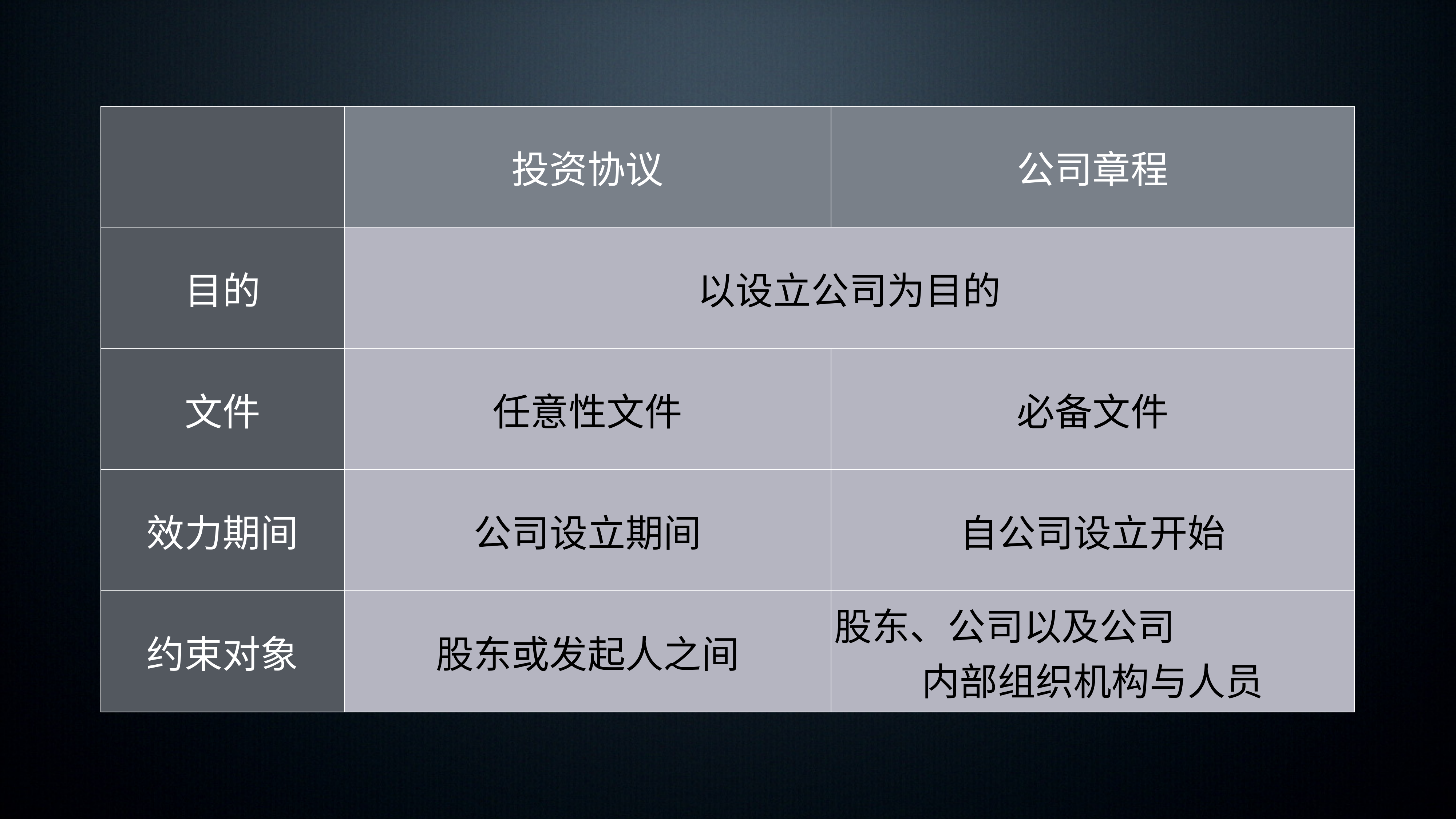

|  | 投资协议 | 公司章程 |
| --- | --- | --- |
| 目的 | 以设立公司为目的 |  |
| 文件 | 任意性文件 | 必备文件 |
| 效力期间 | 公司设立期间 | 自公司设立开始 |
| 约束对象 | 股东或发起人之间 | 股东、公司以及公司 内部组织机构与人员 |